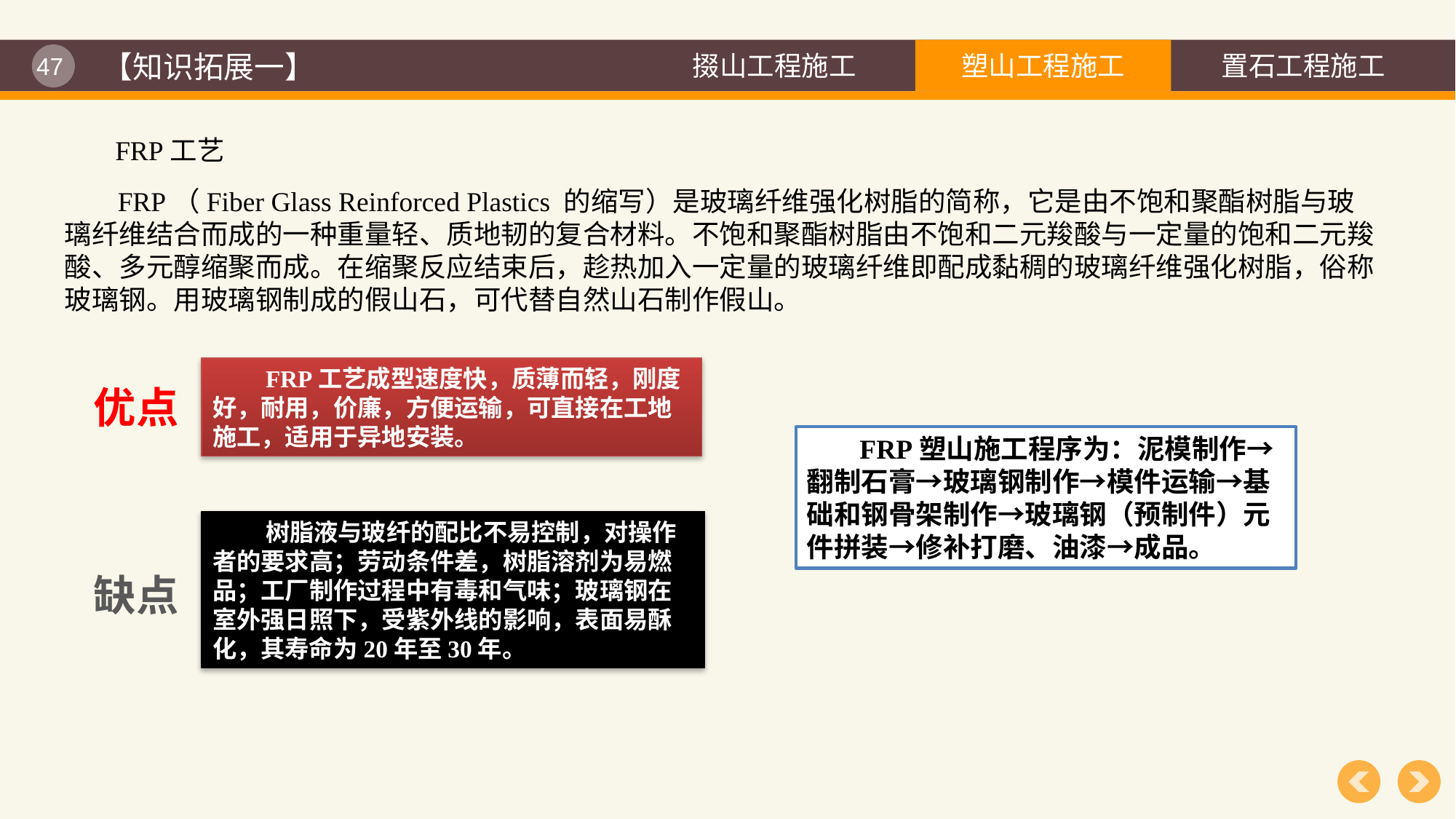

【知识拓展一】
FRP工艺
FRP（Fiber Glass Reinforced Plastics 的缩写）是玻璃纤维强化树脂的简称，它是由不饱和聚酯树脂与玻璃纤维结合而成的一种重量轻、质地韧的复合材料。不饱和聚酯树脂由不饱和二元羧酸与一定量的饱和二元羧酸、多元醇缩聚而成。在缩聚反应结束后，趁热加入一定量的玻璃纤维即配成黏稠的玻璃纤维强化树脂，俗称玻璃钢。用玻璃钢制成的假山石，可代替自然山石制作假山。
FRP工艺成型速度快，质薄而轻，刚度好，耐用，价廉，方便运输，可直接在工地施工，适用于异地安装。
优点
FRP塑山施工程序为：泥模制作→翻制石膏→玻璃钢制作→模件运输→基础和钢骨架制作→玻璃钢（预制件）元件拼装→修补打磨、油漆→成品。
树脂液与玻纤的配比不易控制，对操作者的要求高；劳动条件差，树脂溶剂为易燃品；工厂制作过程中有毒和气味；玻璃钢在室外强日照下，受紫外线的影响，表面易酥化，其寿命为20年至30年。
缺点